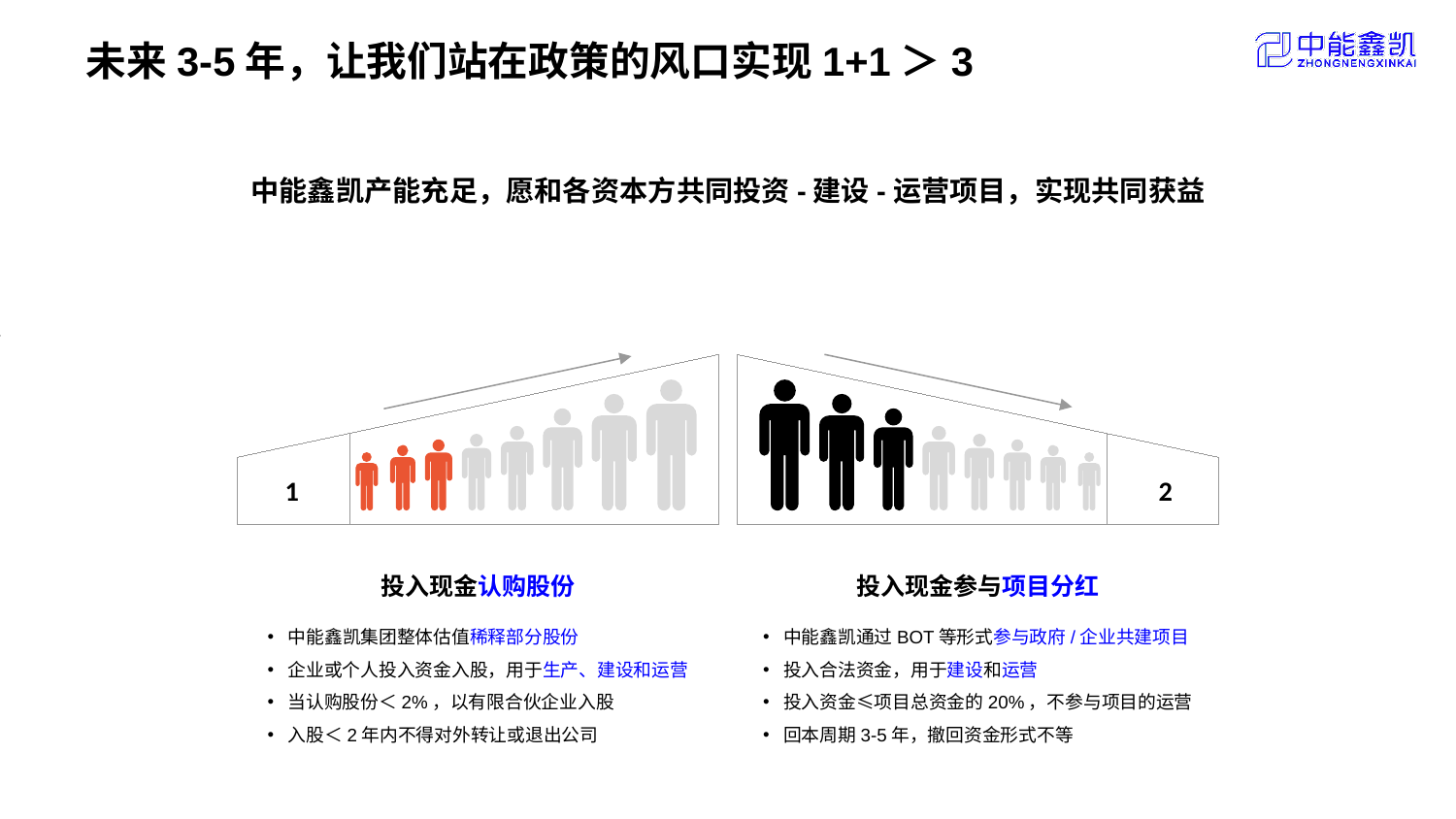

# 未来3-5年，让我们站在政策的风口实现1+1＞3
中能鑫凯产能充足，愿和各资本方共同投资-建设-运营项目，实现共同获益

1
投入现金认购股份
中能鑫凯集团整体估值稀释部分股份
企业或个人投入资金入股，用于生产、建设和运营
当认购股份＜2%，以有限合伙企业入股
入股＜2年内不得对外转让或退出公司
2
投入现金参与项目分红
中能鑫凯通过BOT等形式参与政府/企业共建项目
投入合法资金，用于建设和运营
投入资金≤项目总资金的20%，不参与项目的运营
回本周期3-5年，撤回资金形式不等